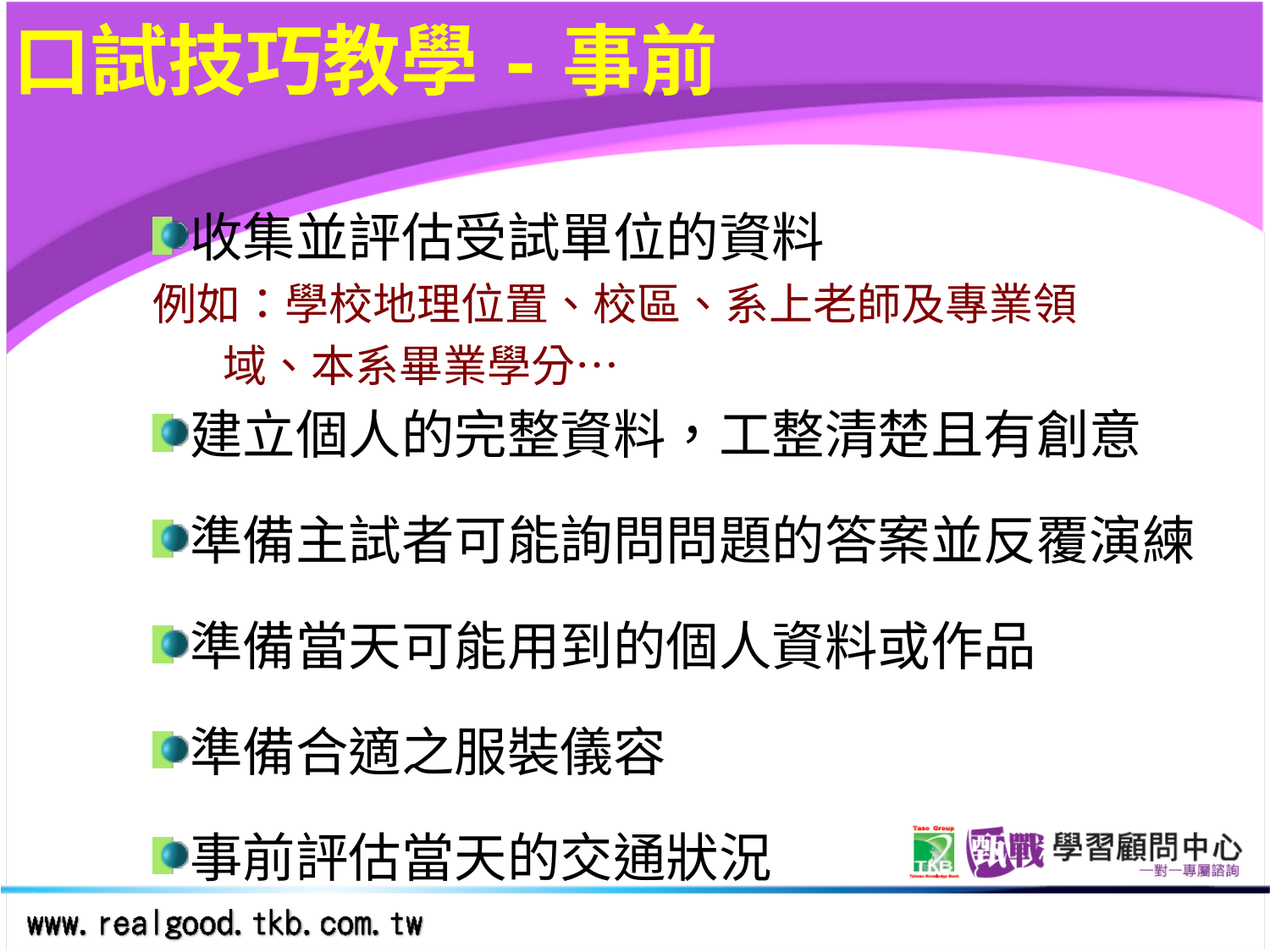

# 口試技巧教學-事前
收集並評估受試單位的資料
例如：學校地理位置、校區、系上老師及專業領
      域、本系畢業學分…
建立個人的完整資料，工整清楚且有創意
準備主試者可能詢問問題的答案並反覆演練
準備當天可能用到的個人資料或作品
準備合適之服裝儀容
事前評估當天的交通狀況